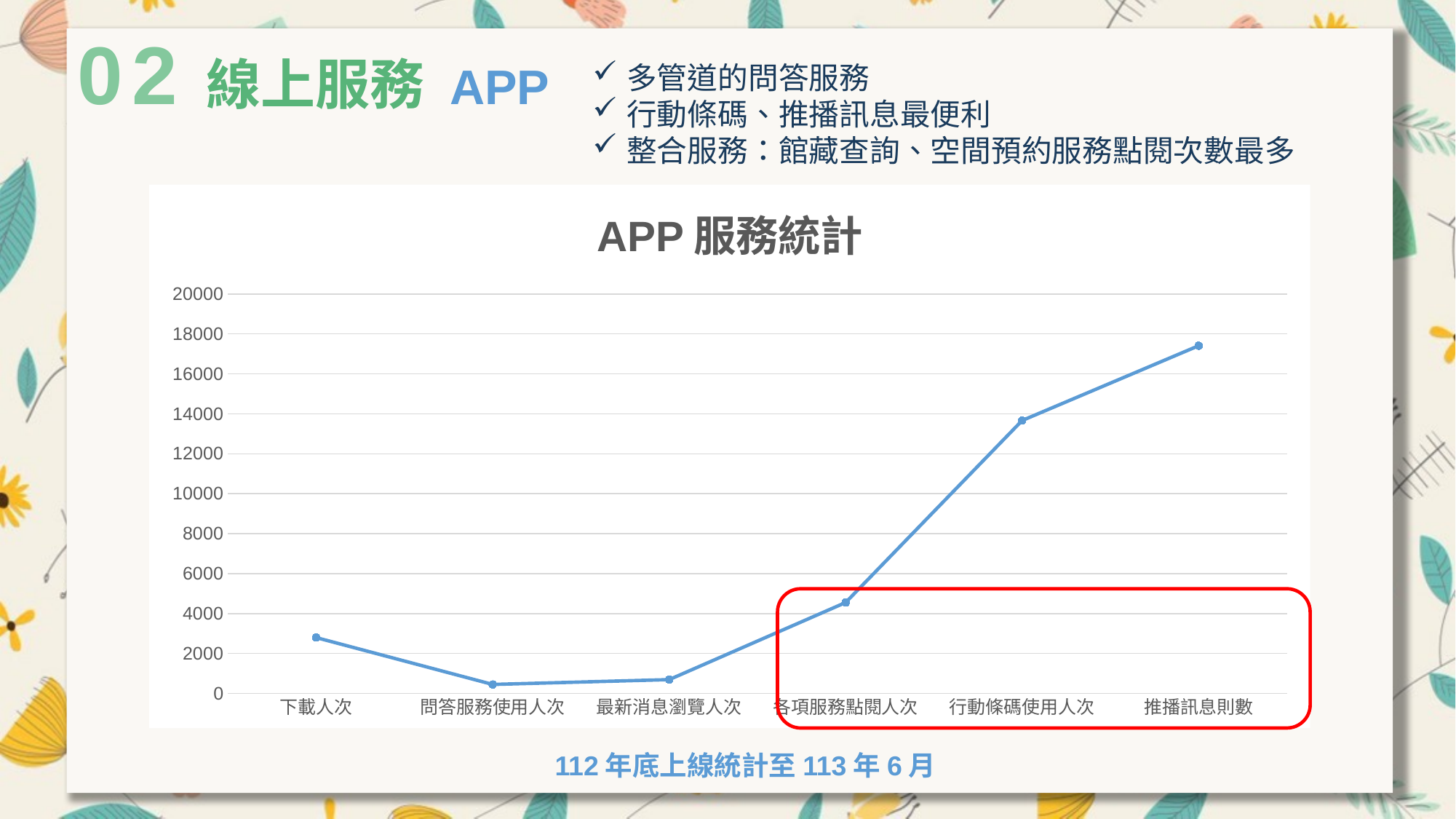

02線上服務 APP

多管道的問答服務
行動條碼、推播訊息最便利
整合服務：館藏查詢、空間預約服務點閱次數最多

### Chart: APP服務統計

| Category | APP |
|---|---|
| 下載人次 | 2798.0 |
| 問答服務使用人次 | 452.0 |
| 最新消息瀏覽人次 | 694.0 |
| 各項服務點閱人次 | 4552.0 |
| 行動條碼使用人次 | 13665.0 |
| 推播訊息則數 | 17407.0 |
112年底上線統計至113年6月